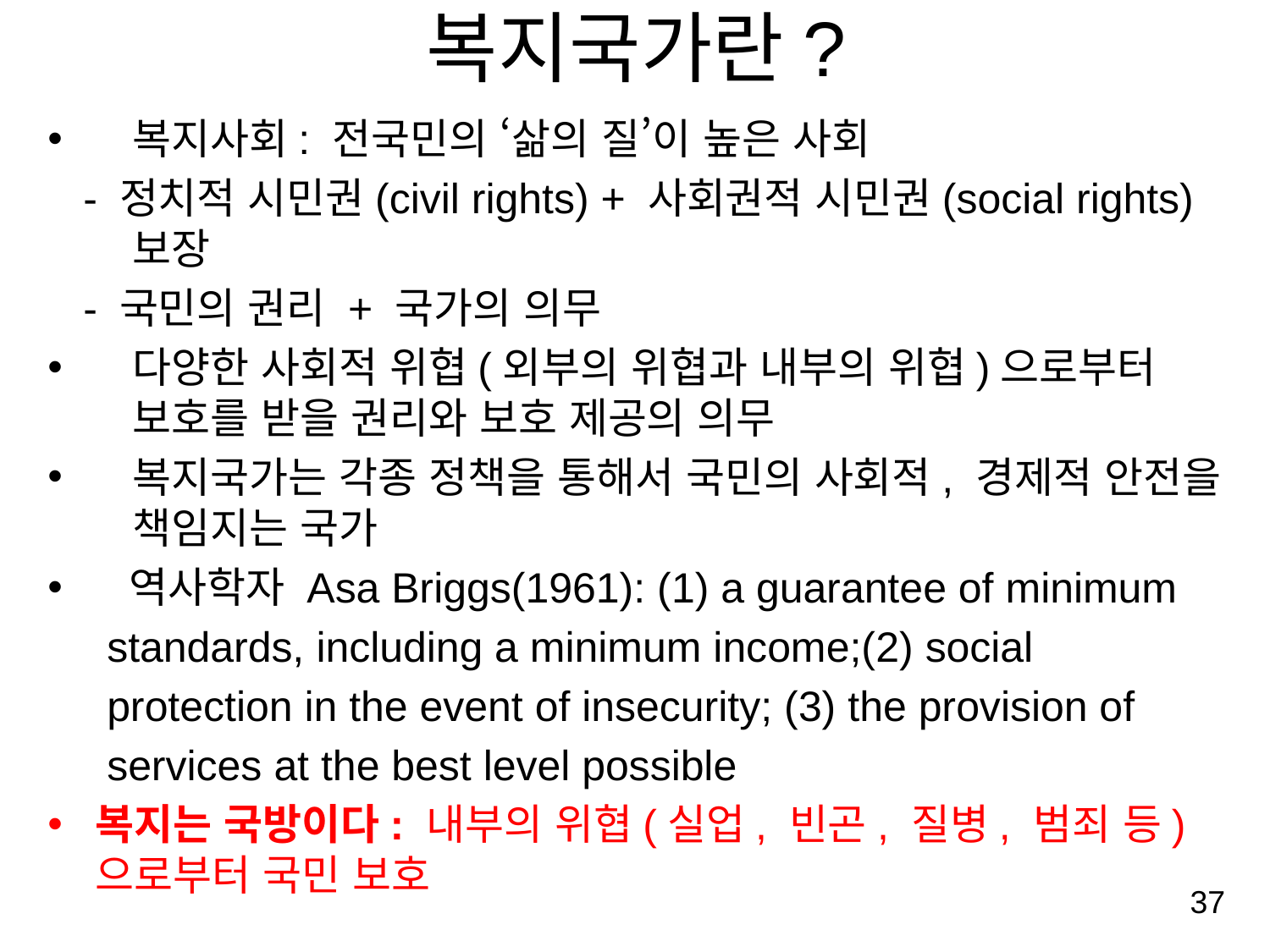

# 복지국가란?
복지사회: 전국민의 ‘삶의 질’이 높은 사회
   - 정치적 시민권(civil rights) + 사회권적 시민권(social rights) 보장
   - 국민의 권리 + 국가의 의무
다양한 사회적 위협(외부의 위협과 내부의 위협)으로부터 보호를 받을 권리와 보호 제공의 의무
복지국가는 각종 정책을 통해서 국민의 사회적, 경제적 안전을 책임지는 국가
  역사학자 Asa Briggs(1961): (1) a guarantee of minimum
     standards, including a minimum income;(2) social
     protection in the event of insecurity; (3) the provision of
     services at the best level possible
복지는 국방이다: 내부의 위협(실업, 빈곤, 질병, 범죄 등)으로부터 국민 보호
37